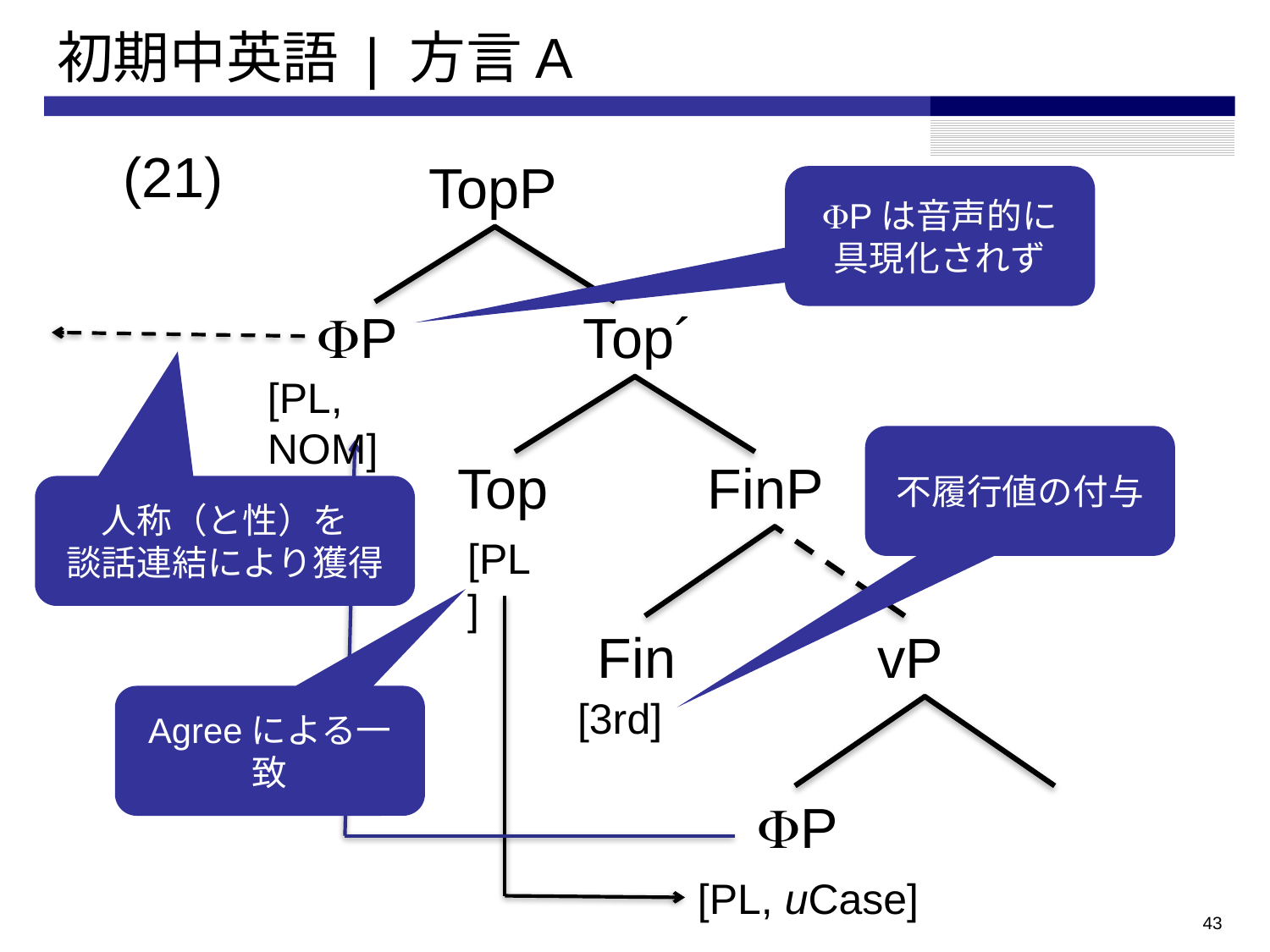

# 初期中英語 | 方言A
(21)
TopP
ΦPは音声的に
具現化されず
ΦP
 Top´
[pl, nom]
不履行値の付与
FinP
Top
人称（と性）を
談話連結により獲得
[pl]
Fin
vP
Agreeによる一致
[3rd]
ΦP
[pl, uCase]
43